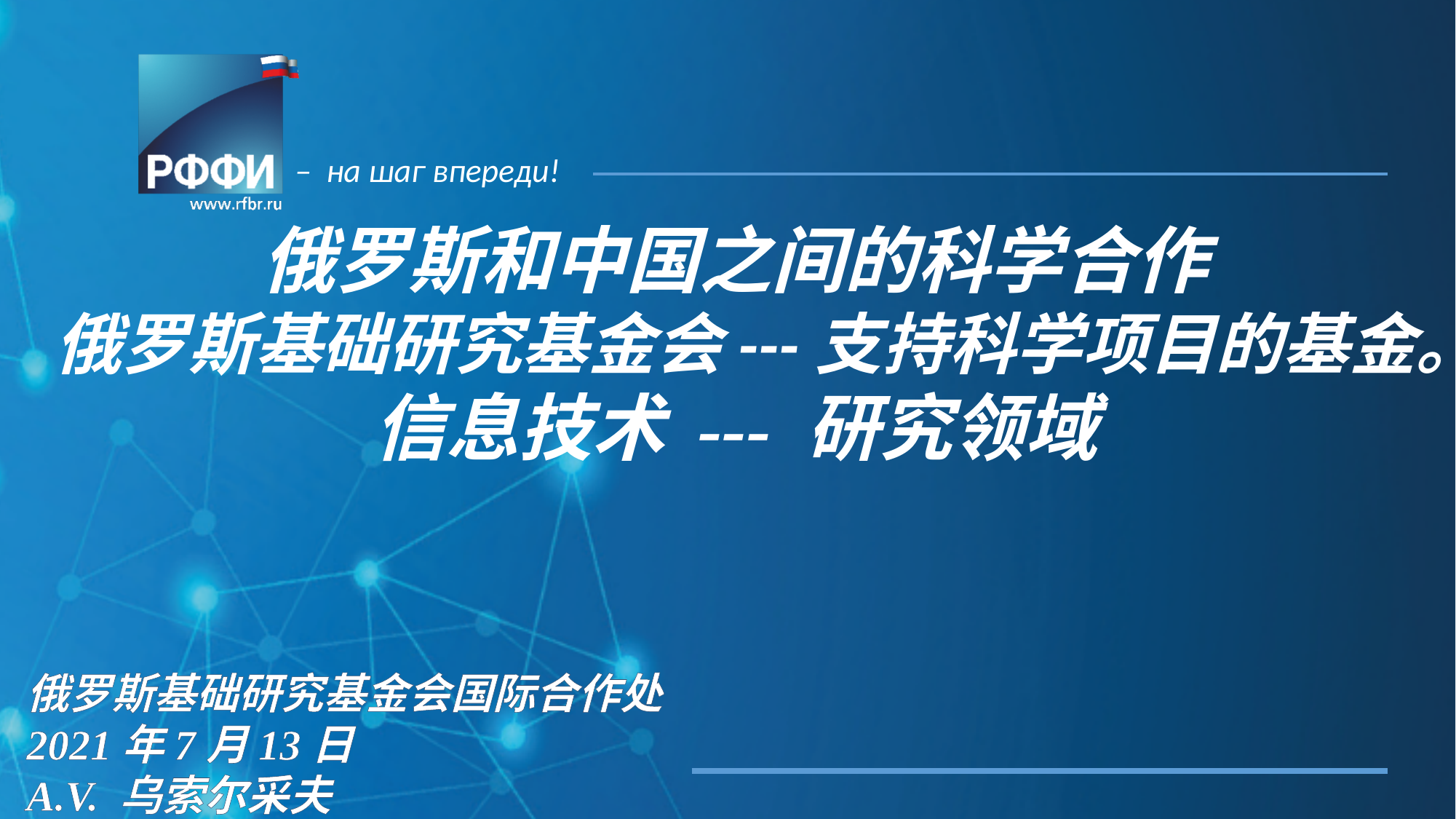

俄罗斯和中国之间的科学合作
俄罗斯基础研究基金会---支持科学项目的基金。
信息技术 --- 研究领域
俄罗斯基础研究基金会国际合作处
2021年7月13日
A.V. 乌索尔采夫